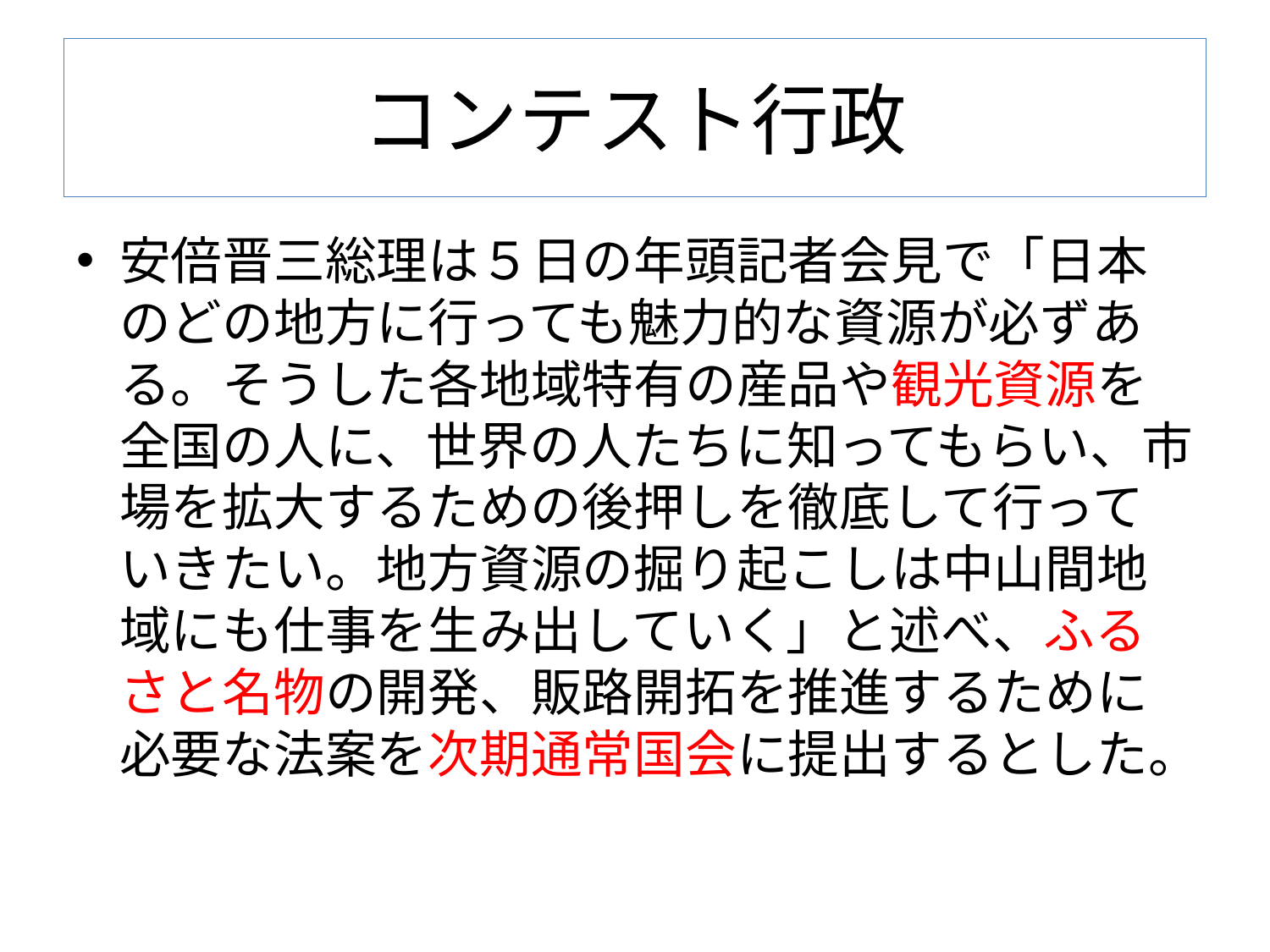

# コンテスト行政
安倍晋三総理は５日の年頭記者会見で「日本のどの地方に行っても魅力的な資源が必ずある。そうした各地域特有の産品や観光資源を全国の人に、世界の人たちに知ってもらい、市場を拡大するための後押しを徹底して行っていきたい。地方資源の掘り起こしは中山間地域にも仕事を生み出していく」と述べ、ふるさと名物の開発、販路開拓を推進するために必要な法案を次期通常国会に提出するとした。